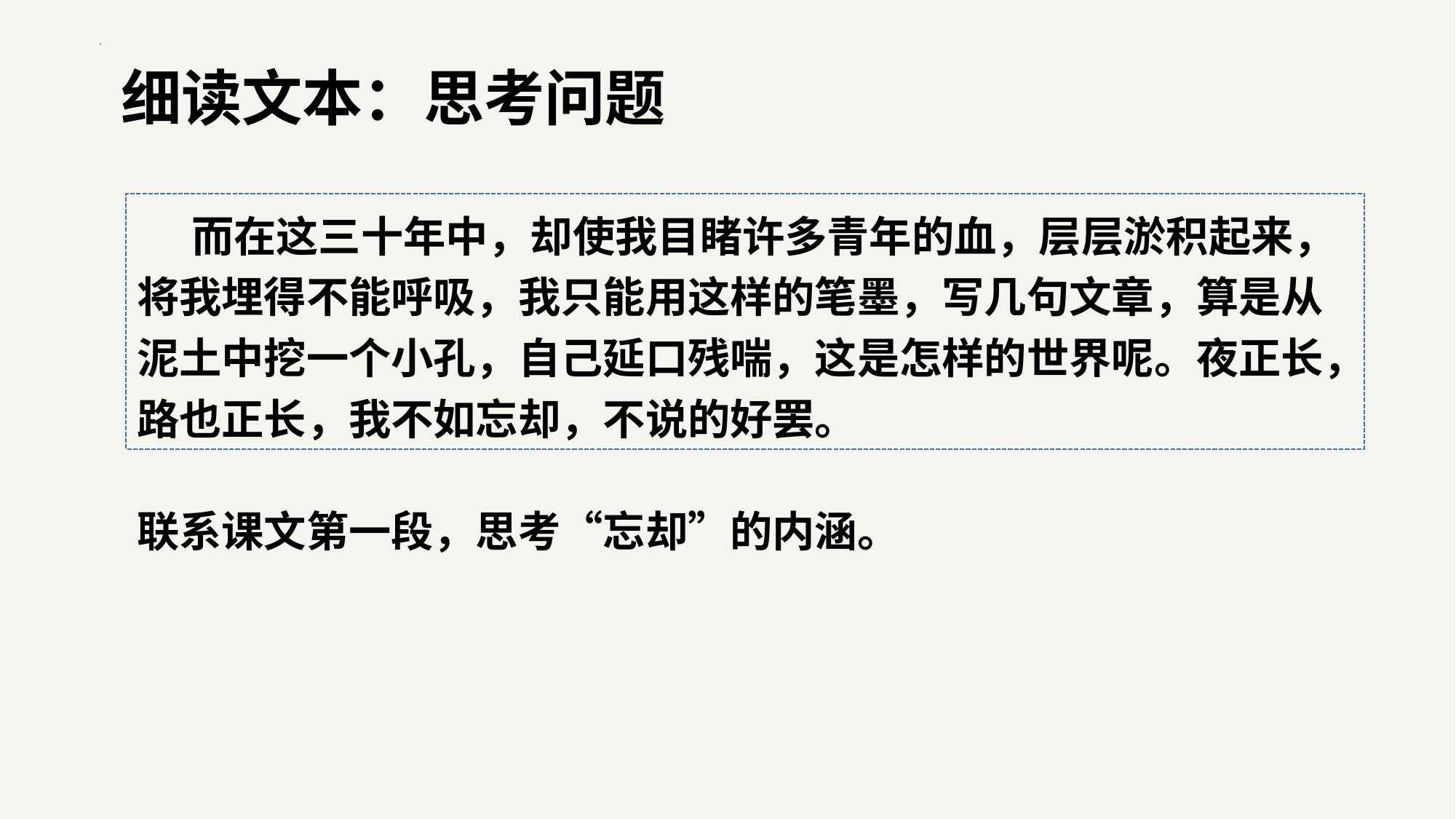

细读文本：思考问题
而在这三十年中，却使我目睹许多青年的血，层层淤积起来，将我埋得不能呼吸，我只能用这样的笔墨，写几句文章，算是从泥土中挖一个小孔，自己延口残喘，这是怎样的世界呢。夜正长，路也正长，我不如忘却，不说的好罢。
联系课文第一段，思考“忘却”的内涵。